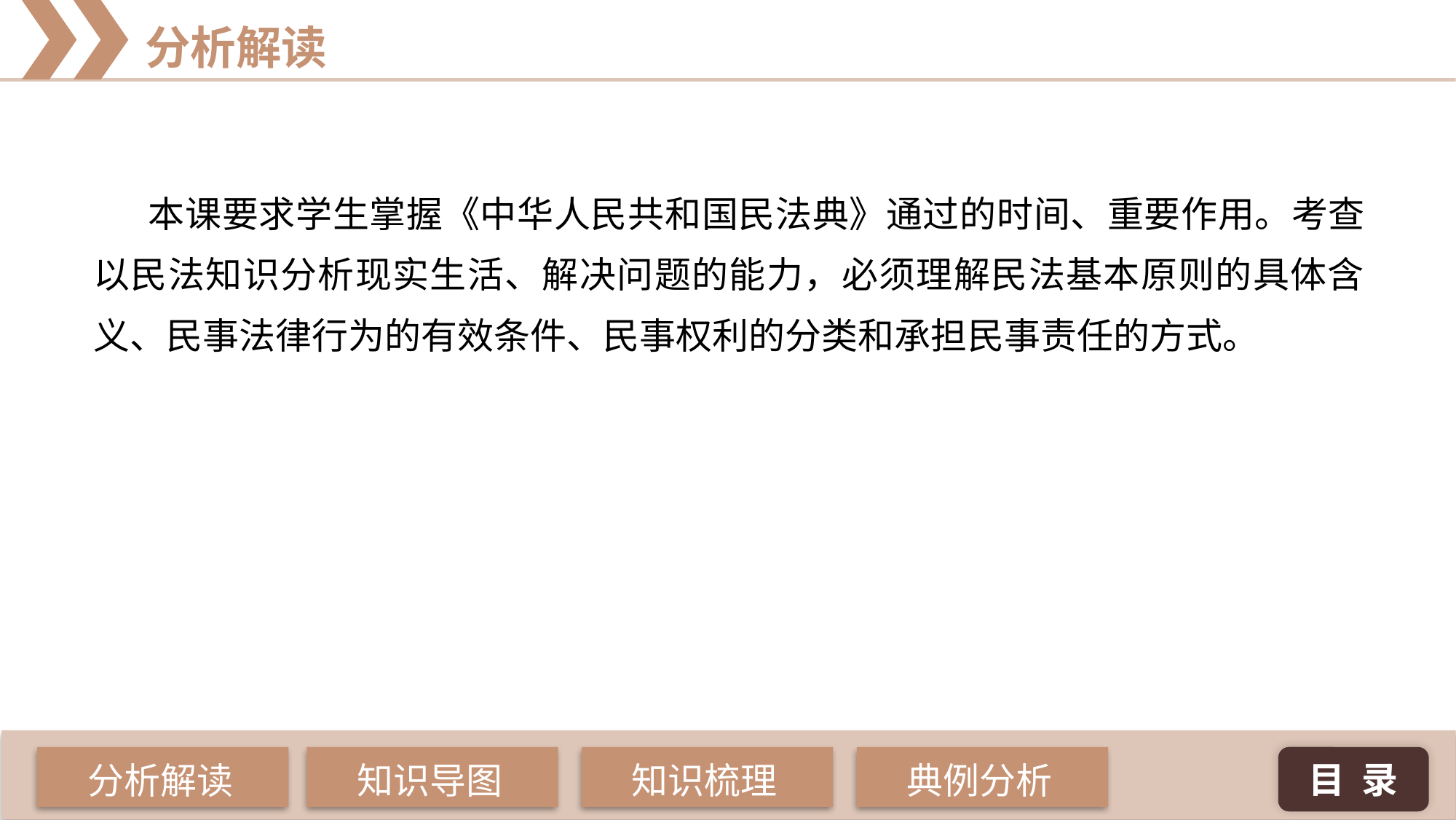

本课要求学生掌握《中华人民共和国民法典》通过的时间、重要作用。考查以民法知识分析现实生活、解决问题的能力，必须理解民法基本原则的具体含义、民事法律行为的有效条件、民事权利的分类和承担民事责任的方式。